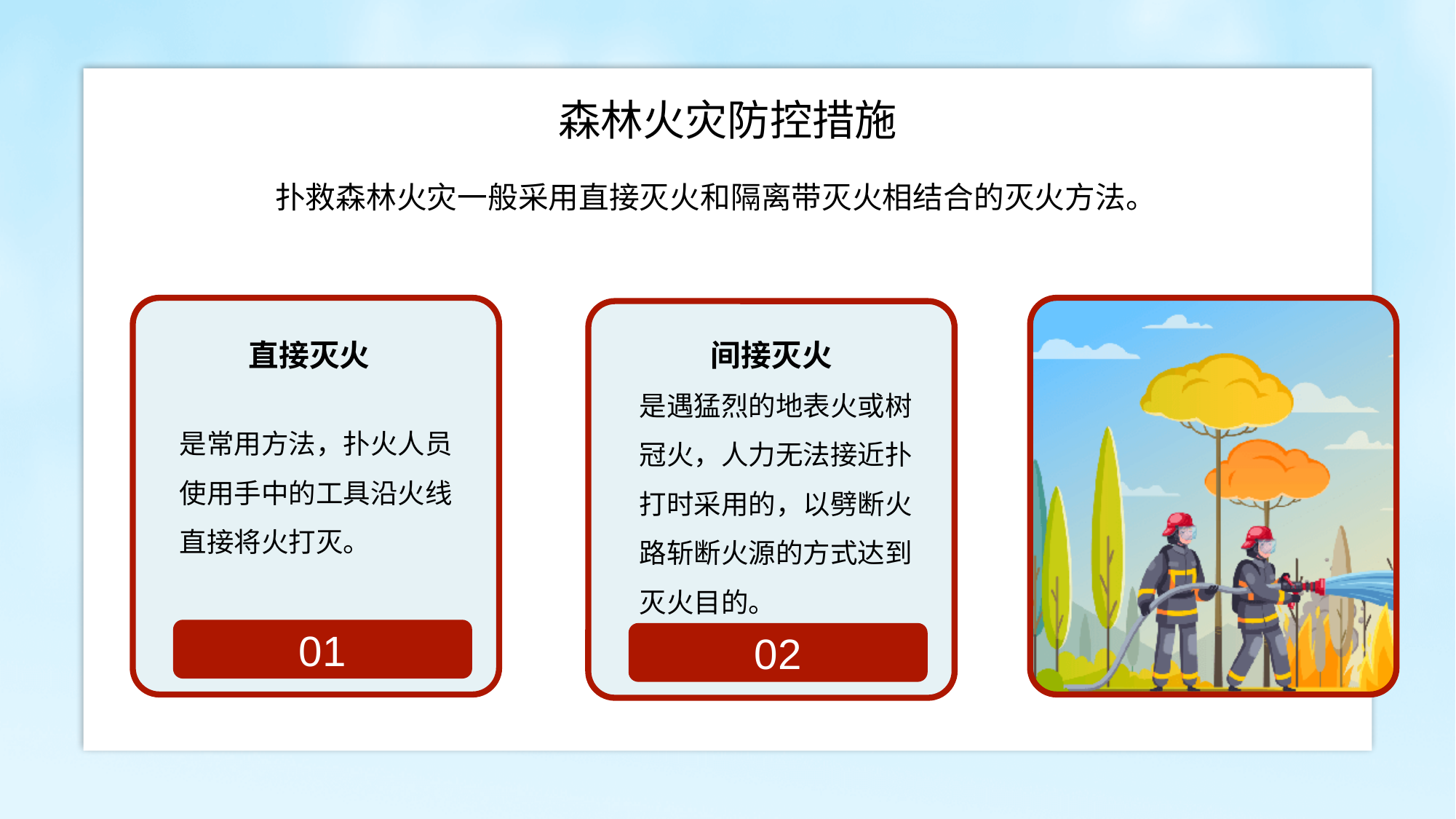

森林火灾防控措施
扑救森林火灾一般采用直接灭火和隔离带灭火相结合的灭火方法。

直接灭火
间接灭火
是遇猛烈的地表火或树冠火，人力无法接近扑打时采用的，以劈断火路斩断火源的方式达到灭火目的。
是常用方法，扑火人员使用手中的工具沿火线直接将火打灭。
01
02